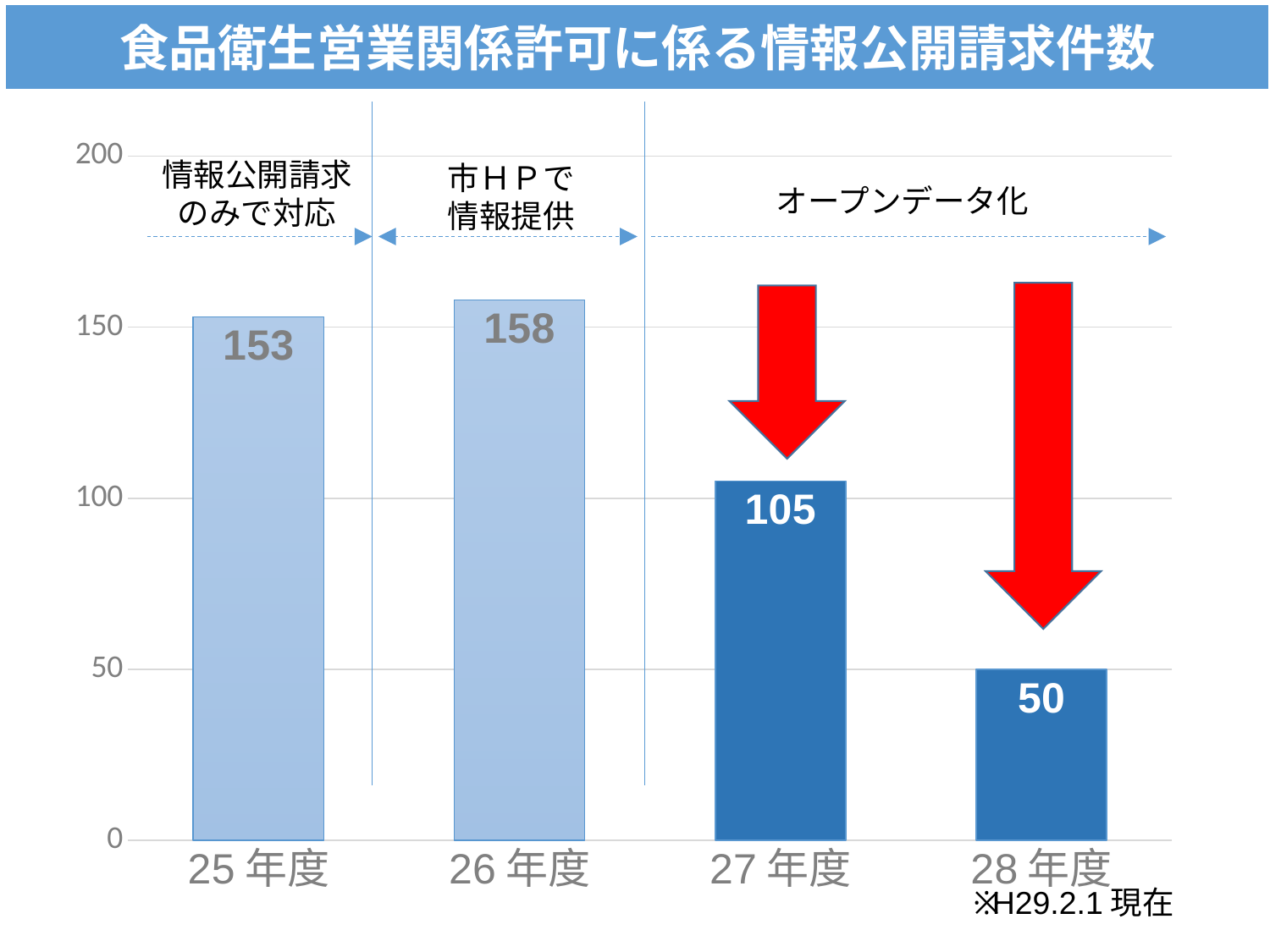

食品衛生営業関係許可に係る情報公開請求件数

### Chart

| Category | 請求件数 |
|---|---|
| 25年度 | 153.0 |
| 26年度 | 158.0 |
| 27年度 | 105.0 |
| 28年度 | 50.0 |
情報公開請求のみで対応
市ＨＰで
情報提供
オープンデータ化

※H29.2.1現在